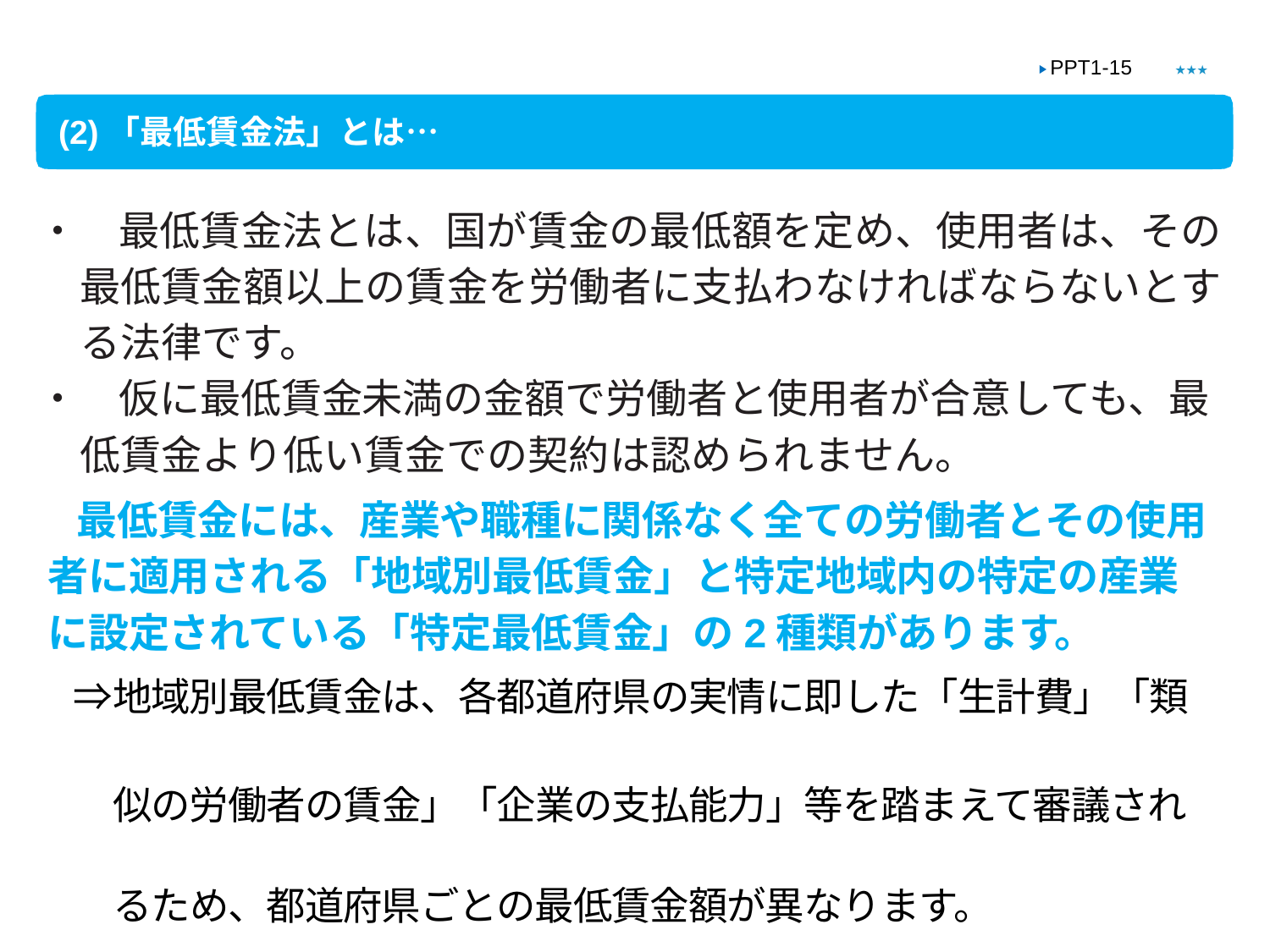

★★★
▶ PPT1-15

(2)「最低賃金法」とは…
・　最低賃金法とは、国が賃金の最低額を定め、使用者は、その最低賃金額以上の賃金を労働者に支払わなければならないとする法律です。
・　仮に最低賃金未満の金額で労働者と使用者が合意しても、最低賃金より低い賃金での契約は認められません。
　最低賃金には、産業や職種に関係なく全ての労働者とその使用者に適用される「地域別最低賃金」と特定地域内の特定の産業に設定されている「特定最低賃金」の2種類があります。
　⇒地域別最低賃金は、各都道府県の実情に即した「生計費」「類
　　似の労働者の賃金」「企業の支払能力」等を踏まえて審議され
　　るため、都道府県ごとの最低賃金額が異なります。